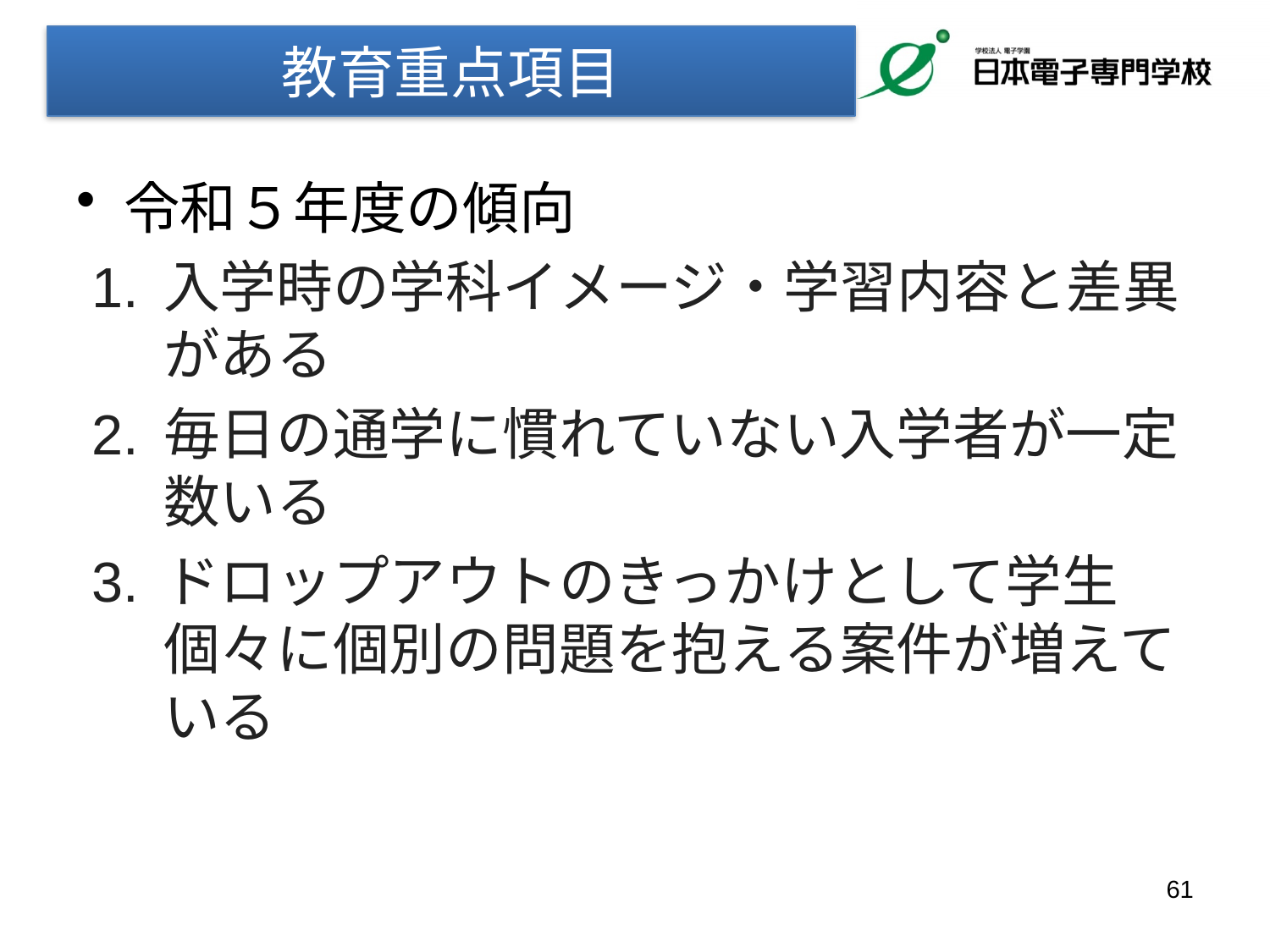

教育重点項目
令和５年度の傾向
入学時の学科イメージ・学習内容と差異がある
毎日の通学に慣れていない入学者が一定数いる
ドロップアウトのきっかけとして学生個々に個別の問題を抱える案件が増えている
61